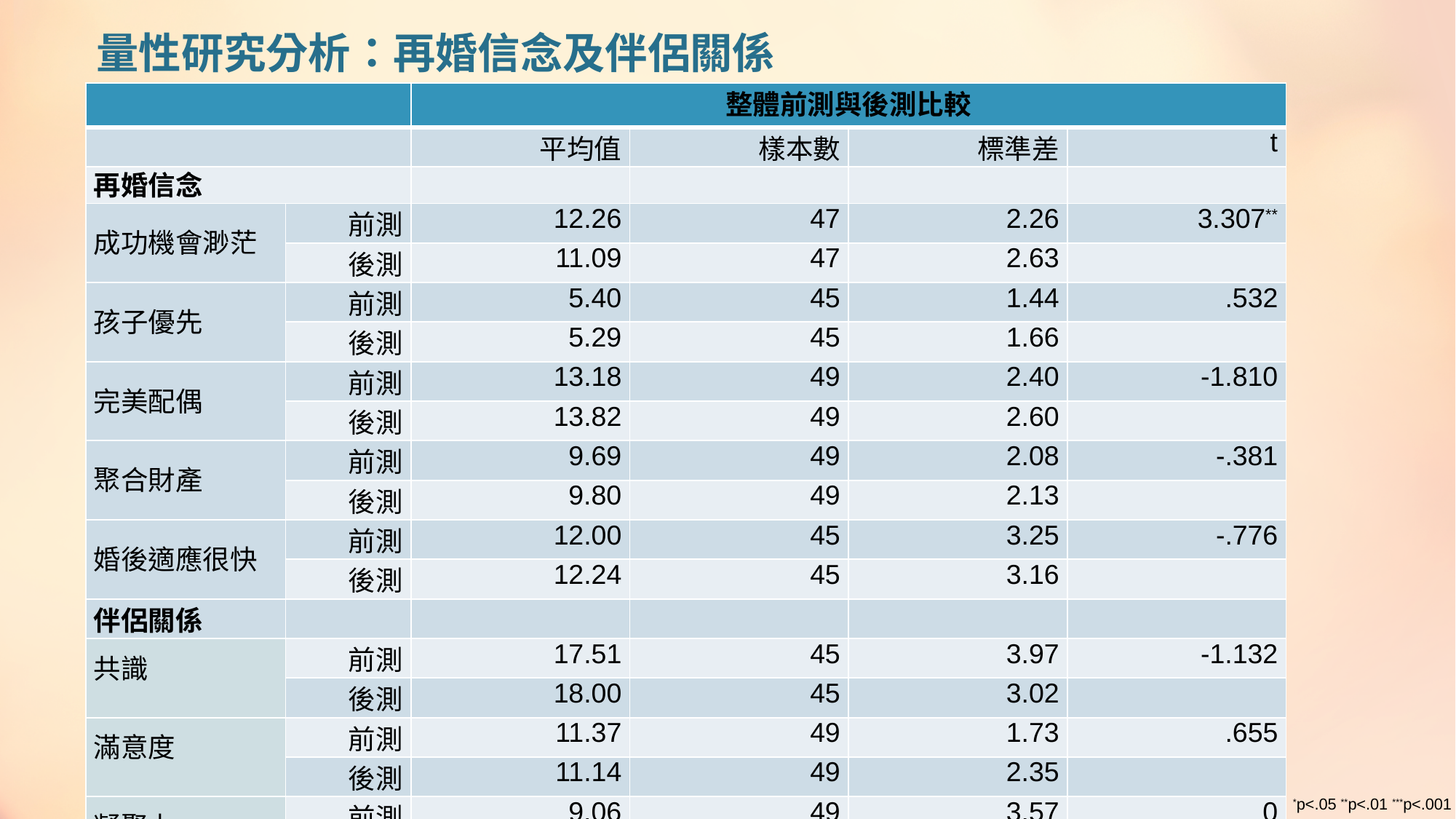

# 量性研究分析：再婚信念及伴侶關係
|  |  | 整體前測與後測比較 |  |  |  |
| --- | --- | --- | --- | --- | --- |
|  |  | 平均值 | 樣本數 | 標準差 | t |
| 再婚信念 |  |  |  |  |  |
| 成功機會渺茫 | 前測 | 12.26 | 47 | 2.26 | 3.307\*\* |
|  | 後測 | 11.09 | 47 | 2.63 |  |
| 孩子優先 | 前測 | 5.40 | 45 | 1.44 | .532 |
|  | 後測 | 5.29 | 45 | 1.66 |  |
| 完美配偶 | 前測 | 13.18 | 49 | 2.40 | -1.810 |
|  | 後測 | 13.82 | 49 | 2.60 |  |
| 聚合財產 | 前測 | 9.69 | 49 | 2.08 | -.381 |
|  | 後測 | 9.80 | 49 | 2.13 |  |
| 婚後適應很快 | 前測 | 12.00 | 45 | 3.25 | -.776 |
|  | 後測 | 12.24 | 45 | 3.16 |  |
| 伴侶關係 |  |  |  |  |  |
| 共識 | 前測 | 17.51 | 45 | 3.97 | -1.132 |
|  | 後測 | 18.00 | 45 | 3.02 |  |
| 滿意度 | 前測 | 11.37 | 49 | 1.73 | .655 |
|  | 後測 | 11.14 | 49 | 2.35 |  |
| 凝聚力 | 前測 | 9.06 | 49 | 3.57 | 0 |
|  | 後測 | 9.06 | 49 | 3.27 |  |
| 整體 | 前測 | 37.98 | 45 | 7.56 | -.354 |
|  | 後測 | 38.29 | 45 | 6.69 |  |
*p<.05 **p<.01 ***p<.001